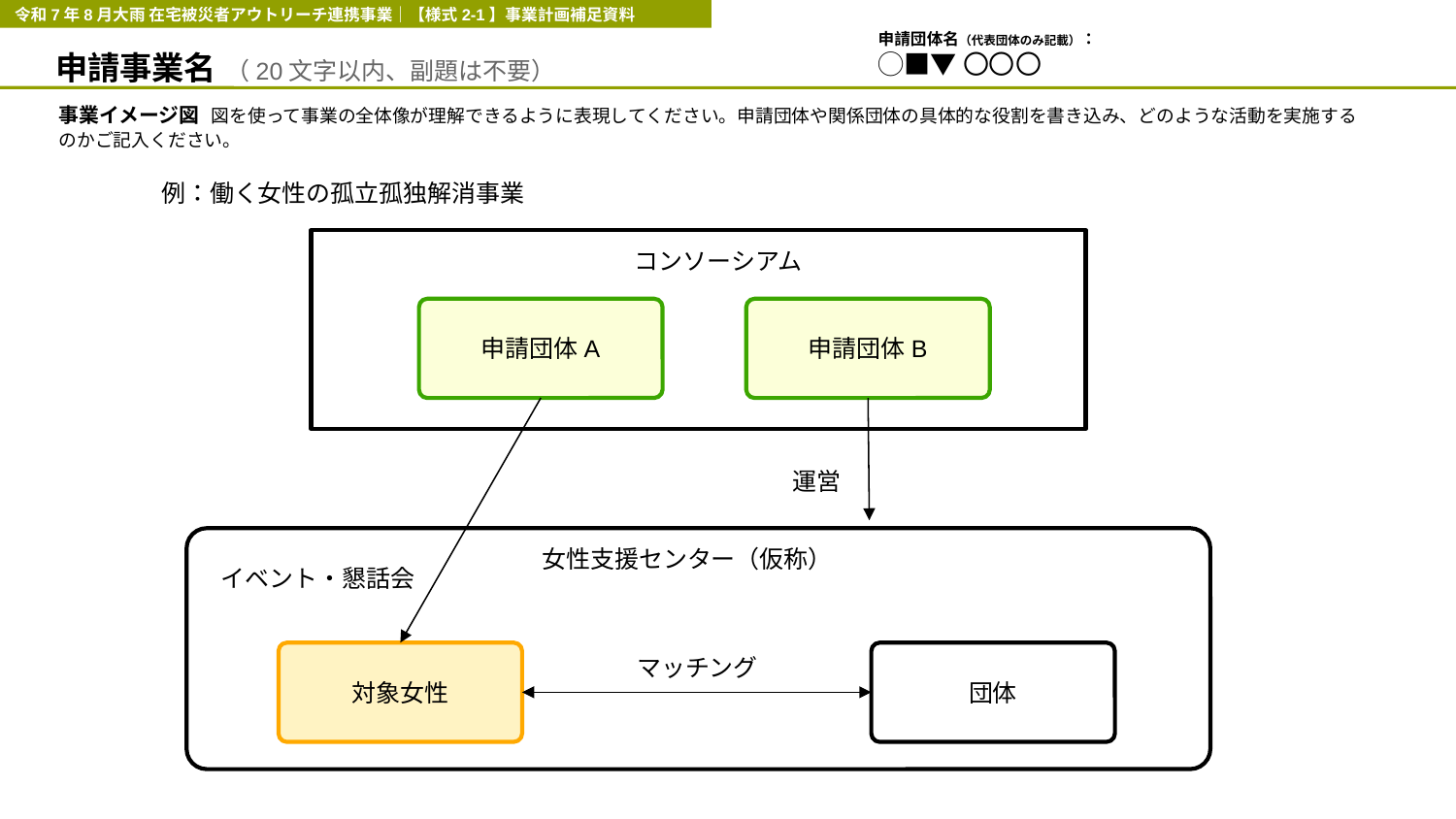

令和7年8月大雨 在宅被災者アウトリーチ連携事業｜【様式2-1】事業計画補足資料
申請団体名（代表団体のみ記載）：
◯■▼〇〇〇
申請事業名 （20文字以内、副題は不要）
事業イメージ図  図を使って事業の全体像が理解できるように表現してください。申請団体や関係団体の具体的な役割を書き込み、どのような活動を実施するのかご記入ください。
例：働く女性の孤立孤独解消事業

コンソーシアム
申請団体A
申請団体B
運営

女性支援センター（仮称）
イベント・懇話会
マッチング
対象女性
団体
2